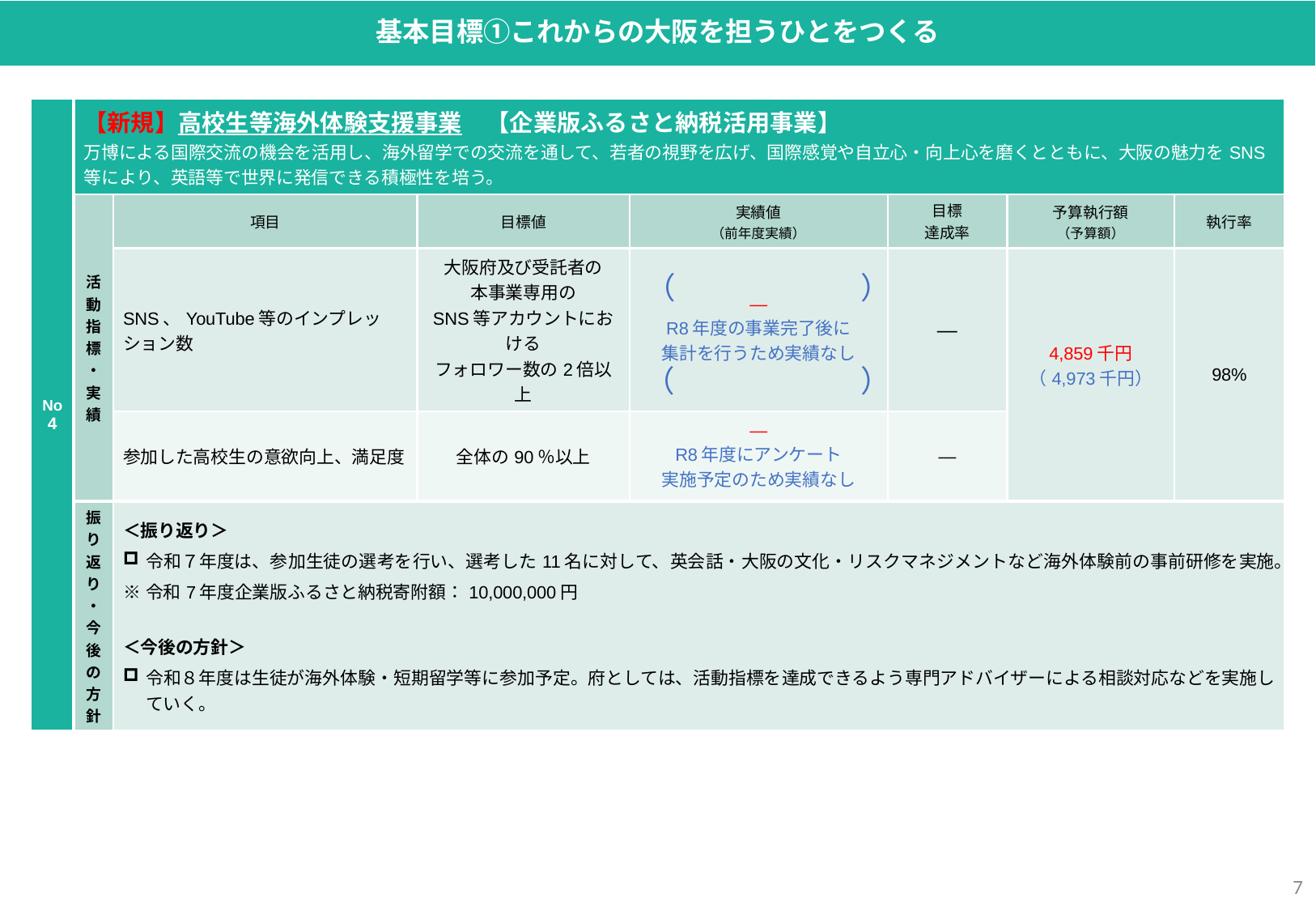

基本目標①これからの大阪を担うひとをつくる
| No 4 | 【新規】高校生等海外体験支援事業　【企業版ふるさと納税活用事業】 万博による国際交流の機会を活用し、海外留学での交流を通して、若者の視野を広げ、国際感覚や自立心・向上心を磨くとともに、大阪の魅力をSNS等により、英語等で世界に発信できる積極性を培う。 |  |  |  |  |  |  |
| --- | --- | --- | --- | --- | --- | --- | --- |
|  | 活動指標・実績 | 項目 | 目標値 | 実績値 （前年度実績） | 目標 達成率 | 予算執行額 （予算額） | 執行率 |
|  |  | SNS、YouTube等のインプレッション数 | 大阪府及び受託者の 本事業専用の SNS等アカウントにおける フォロワー数の2倍以上 | ― R8年度の事業完了後に 集計を行うため実績なし | ― | 4,859千円 （4,973千円） | 98% |
|  |  | 参加した高校生の意欲向上、満足度 | 全体の90％以上 | ― R8年度にアンケート 実施予定のため実績なし | ― |  |  |
|  | 振り返り・今後の方針 | ＜振り返り＞ 令和７年度は、参加生徒の選考を行い、選考した11名に対して、英会話・大阪の文化・リスクマネジメントなど海外体験前の事前研修を実施。 ※令和7年度企業版ふるさと納税寄附額：10,000,000円 ＜今後の方針＞ 令和８年度は生徒が海外体験・短期留学等に参加予定。府としては、活動指標を達成できるよう専門アドバイザーによる相談対応などを実施していく。 |  |  |  |  |  |
（
）
（
）
7